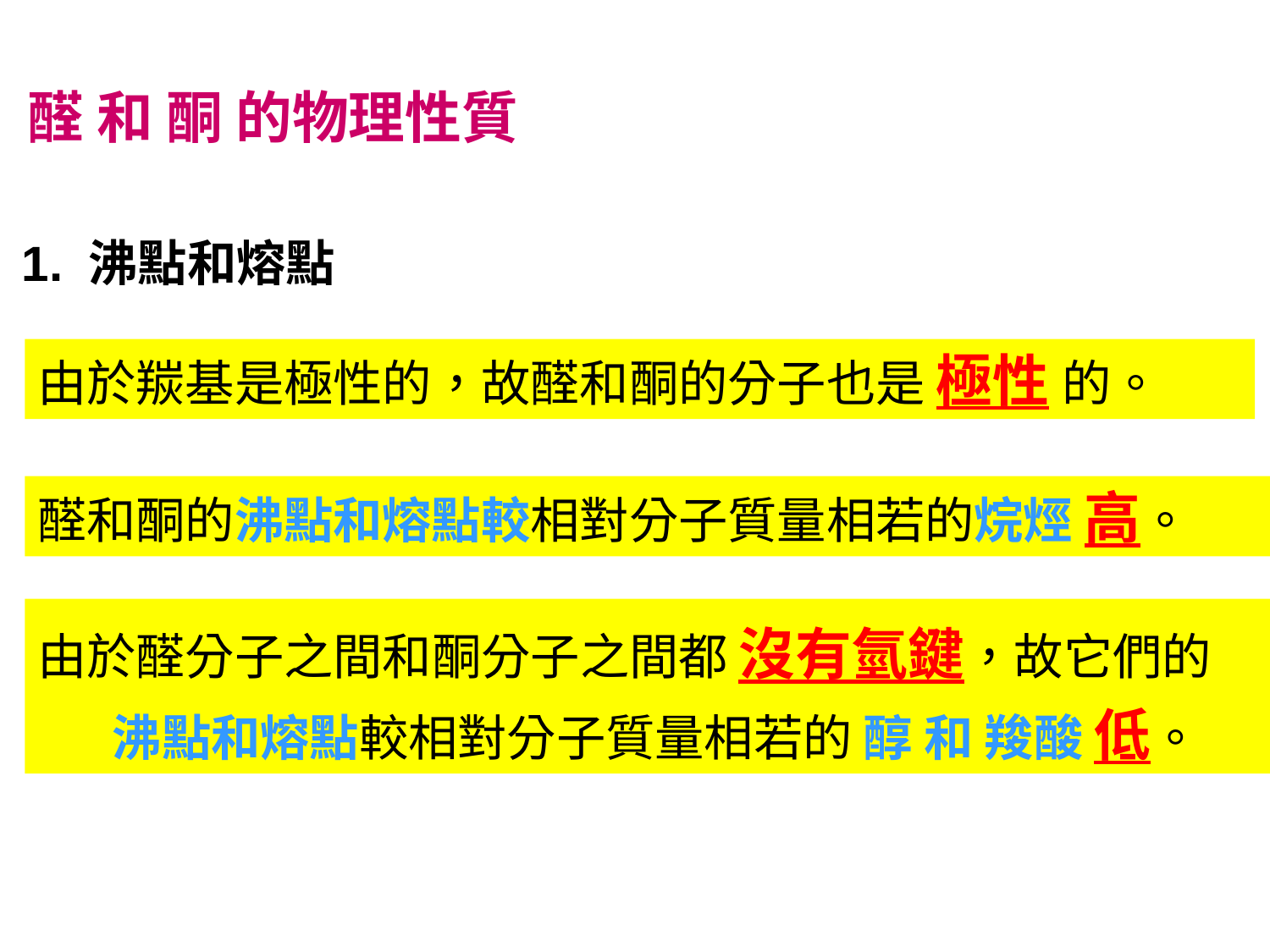

醛 和 酮 的物理性質
1. 沸點和熔點
由於羰基是極性的，故醛和酮的分子也是 極性 的。
醛和酮的沸點和熔點較相對分子質量相若的烷烴 高。
由於醛分子之間和酮分子之間都 沒有氫鍵，故它們的沸點和熔點較相對分子質量相若的 醇 和 羧酸 低。